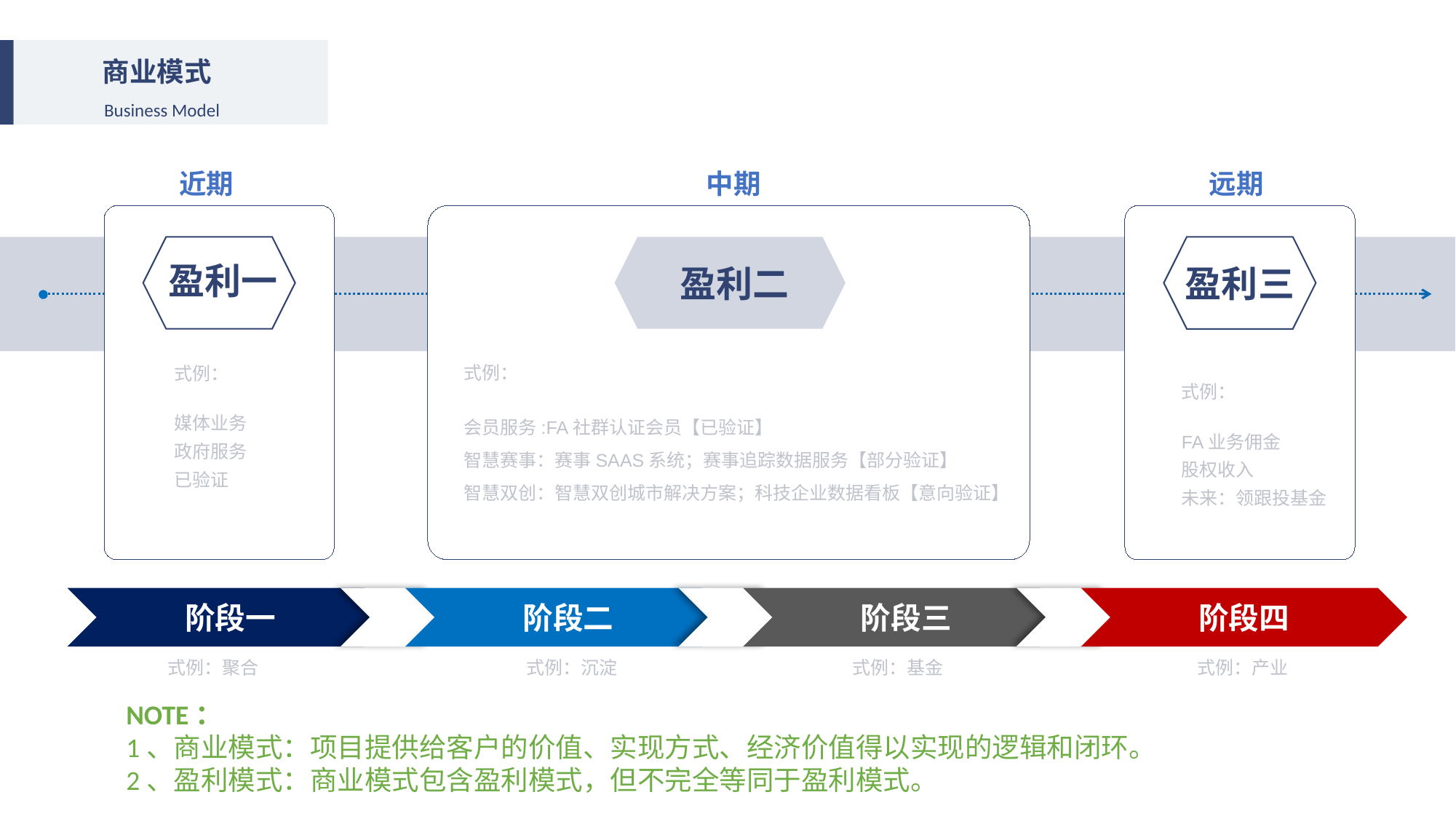

商业模式
Business Model
近期
远期
中期

盈利一
盈利二
盈利三

式例：

会员服务:FA社群认证会员【已验证】
智慧赛事：赛事SAAS系统；赛事追踪数据服务【部分验证】
智慧双创：智慧双创城市解决方案；科技企业数据看板【意向验证】

式例：

媒体业务
政府服务
已验证

式例：

FA业务佣金
股权收入
未来：领跟投基金
阶段一

阶段二

阶段三

阶段四
式例：沉淀
式例：基金
式例：产业
式例：聚合
NOTE：
1、商业模式：项目提供给客户的价值、实现方式、经济价值得以实现的逻辑和闭环。
2、盈利模式：商业模式包含盈利模式，但不完全等同于盈利模式。